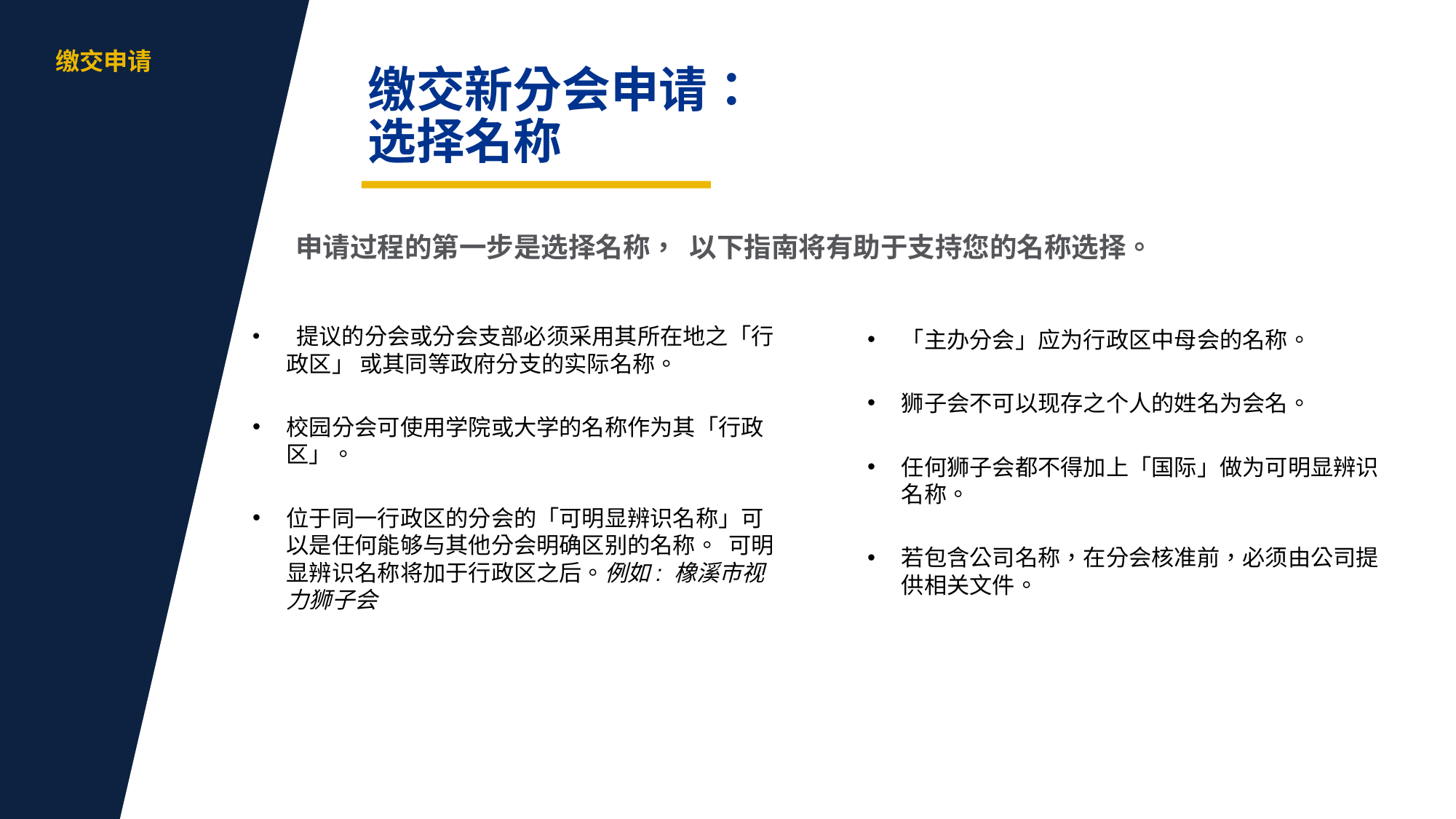

aa

缴交申请
缴交新分会申请：
选择名称

申请过程的第一步是选择名称，  以下指南将有助于支持您的名称选择。

 提议的分会或分会支部必须采用其所在地之「行政区」 或其同等政府分支的实际名称。

校园分会可使用学院或大学的名称作为其「行政区」。

位于同一行政区的分会的「可明显辨识名称」可以是任何能够与其他分会明确区别的名称。  可明显辨识名称将加于行政区之后。例如: 橡溪市视力狮子会

「主办分会」应为行政区中母会的名称。

狮子会不可以现存之个人的姓名为会名。

任何狮子会都不得加上「国际」做为可明显辨识名称。

若包含公司名称，在分会核准前，必须由公司提供相关文件。
8